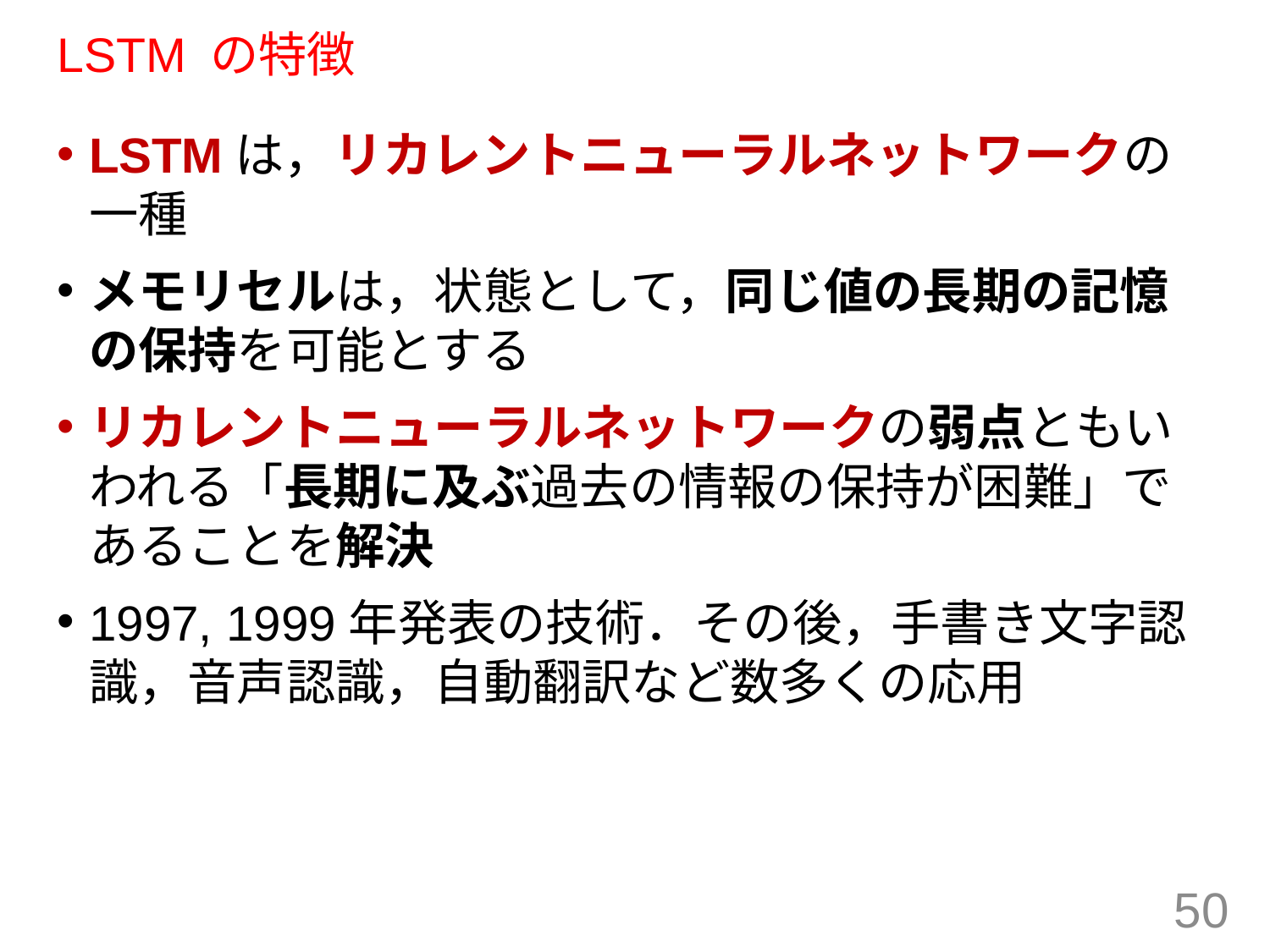

# LSTM の特徴
LSTMは，リカレントニューラルネットワークの一種
メモリセルは，状態として，同じ値の長期の記憶の保持を可能とする
リカレントニューラルネットワークの弱点ともいわれる「長期に及ぶ過去の情報の保持が困難」であることを解決
1997, 1999年発表の技術．その後，手書き文字認識，音声認識，自動翻訳など数多くの応用

50